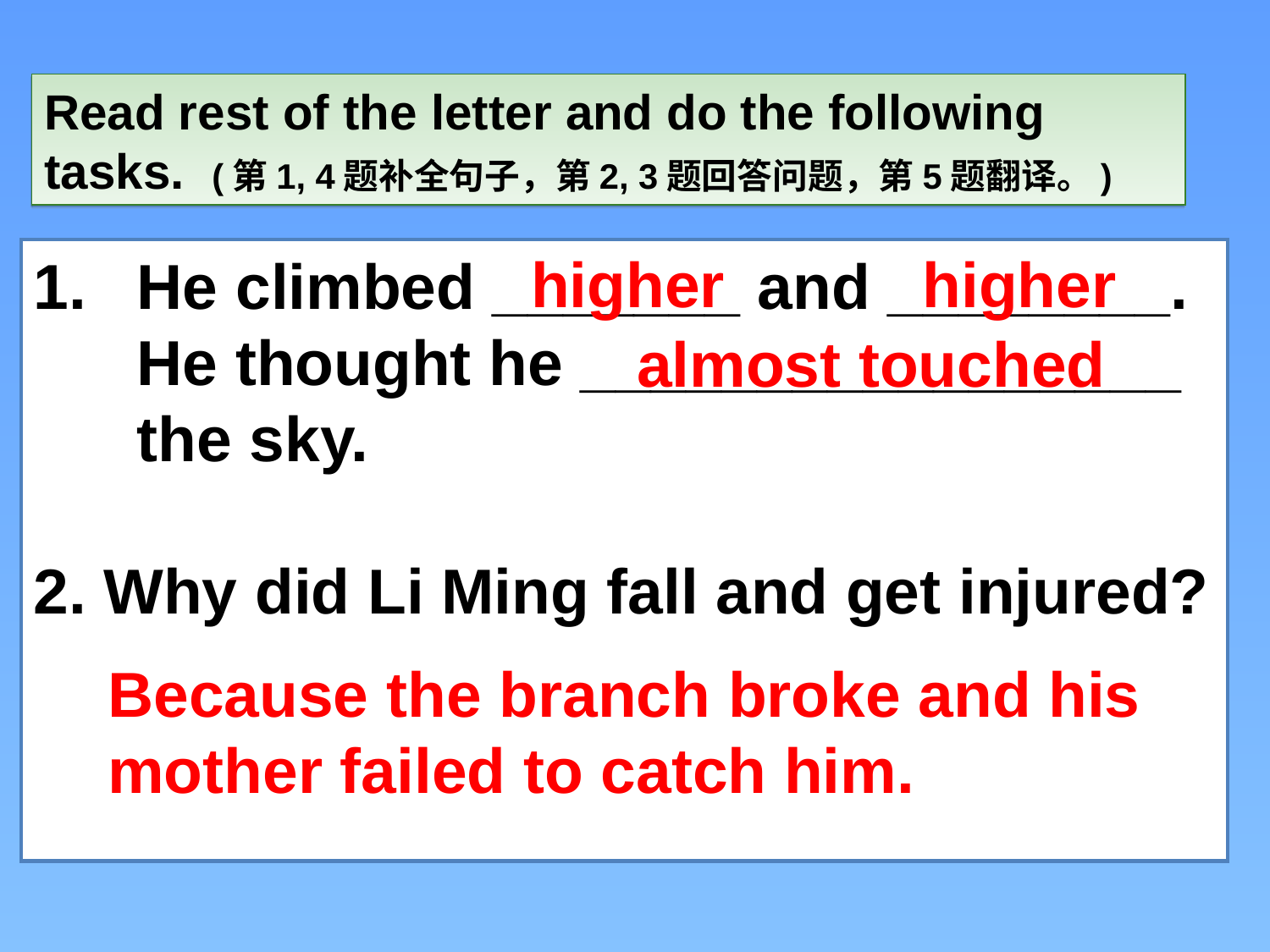

Read rest of the letter and do the following tasks.  (第1, 4题补全句子，第2, 3题回答问题，第5题翻译。)
higher
higher
He climbed _______ and ________. He thought he _________________ the sky.

2. Why did Li Ming fall and get injured?

almost touched
Because the branch broke and his mother failed to catch him.